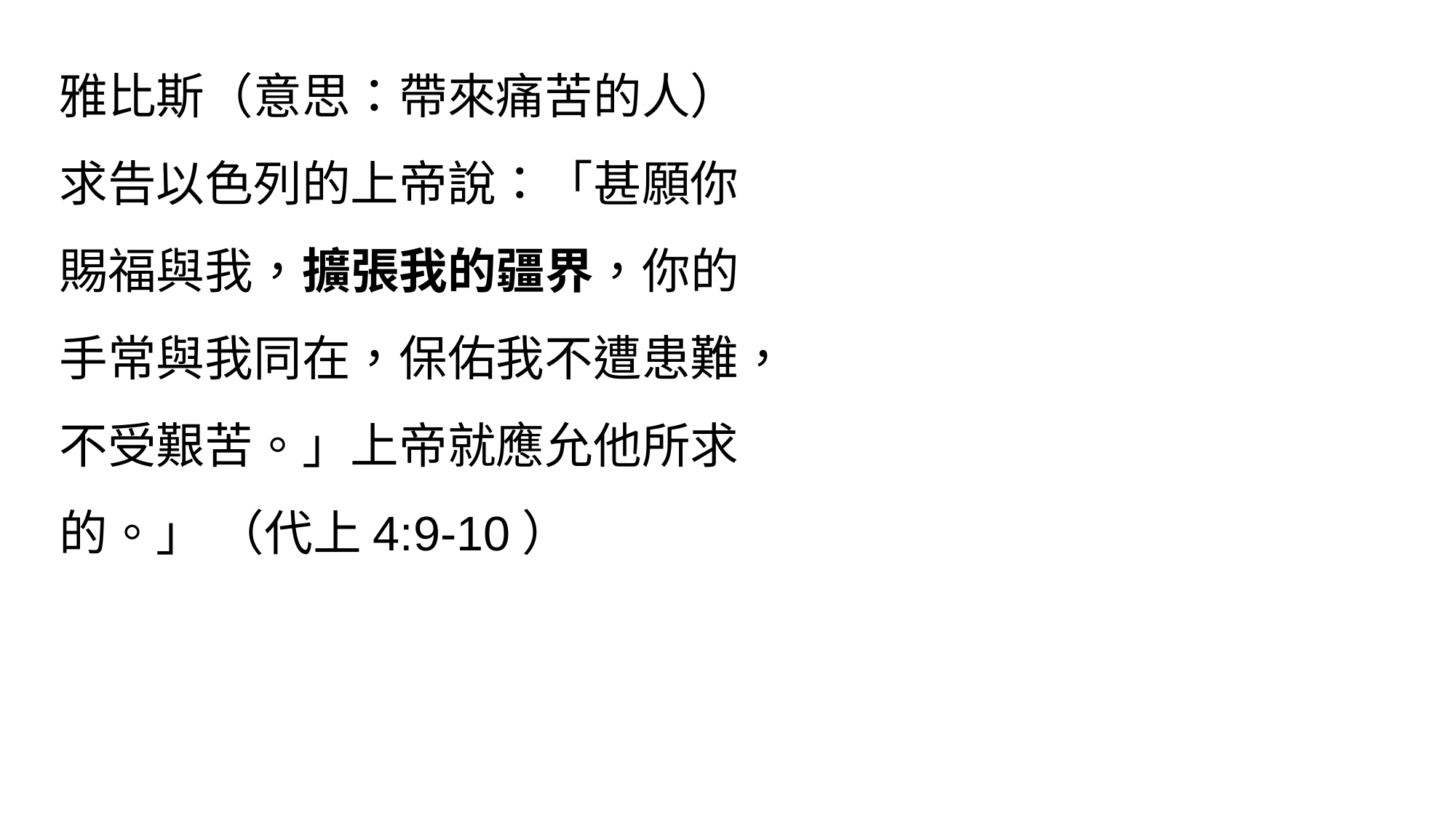

雅比斯（意思：帶來痛苦的人）求告以色列的上帝說：「甚願你賜福與我，擴張我的疆界，你的手常與我同在，保佑我不遭患難，不受艱苦。」上帝就應允他所求的。」 （代上4:9-10）